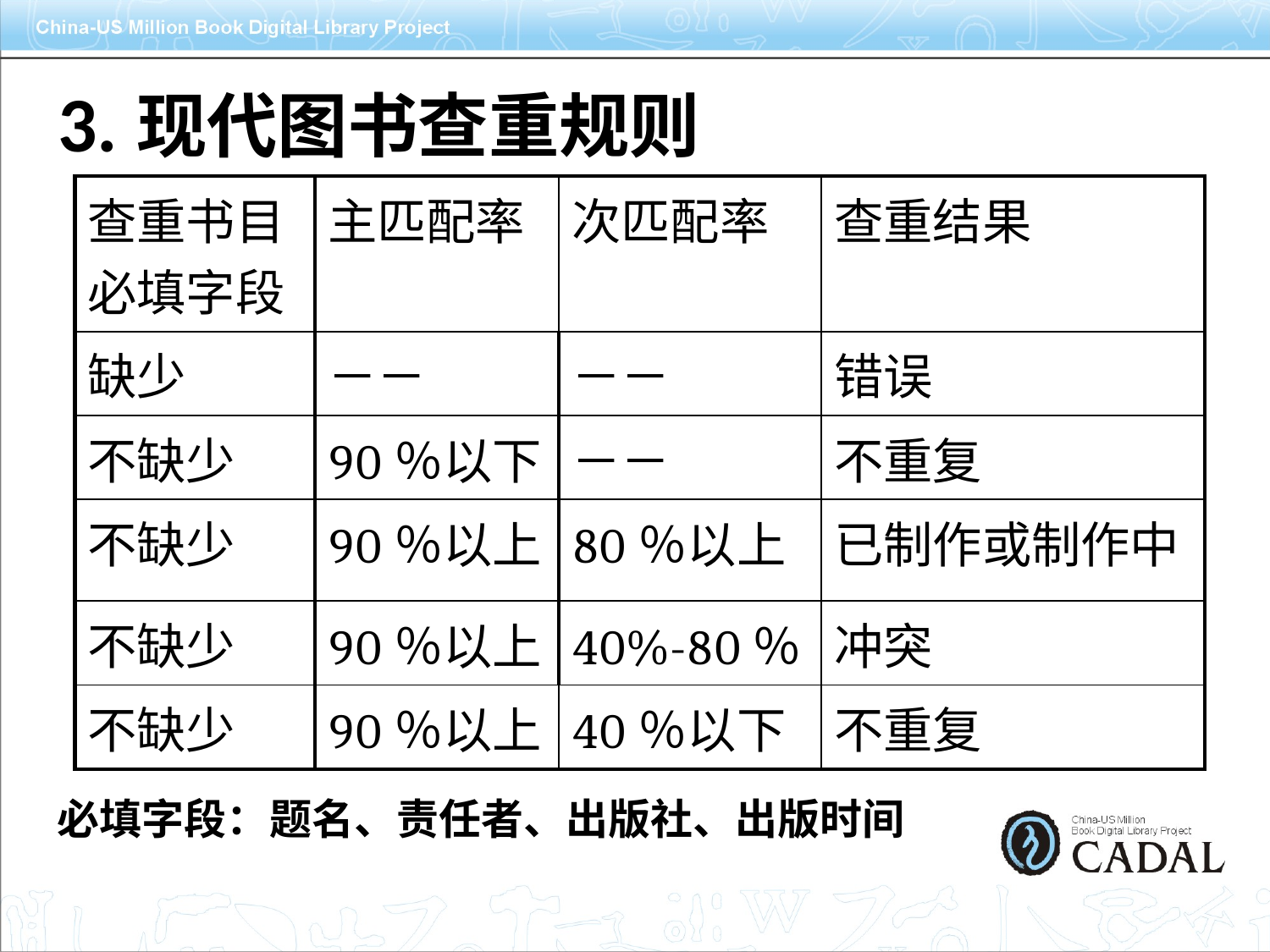

3.现代图书查重规则
| 查重书目必填字段 | 主匹配率 | 次匹配率 | 查重结果 |
| --- | --- | --- | --- |
| 缺少 | －－ | －－ | 错误 |
| 不缺少 | 90％以下 | －－ | 不重复 |
| 不缺少 | 90％以上 | 80％以上 | 已制作或制作中 |
| 不缺少 | 90％以上 | 40%-80％ | 冲突 |
| 不缺少 | 90％以上 | 40％以下 | 不重复 |
必填字段：题名、责任者、出版社、出版时间